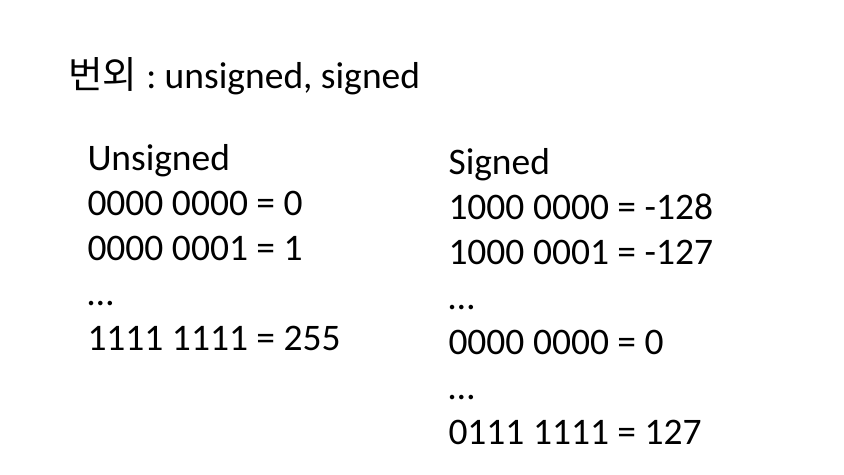

번외: unsigned, signed
Unsigned
0000 0000 = 0
0000 0001 = 1
…
1111 1111 = 255
Signed
1000 0000 = -128
1000 0001 = -127
…
0000 0000 = 0
…
0111 1111 = 127